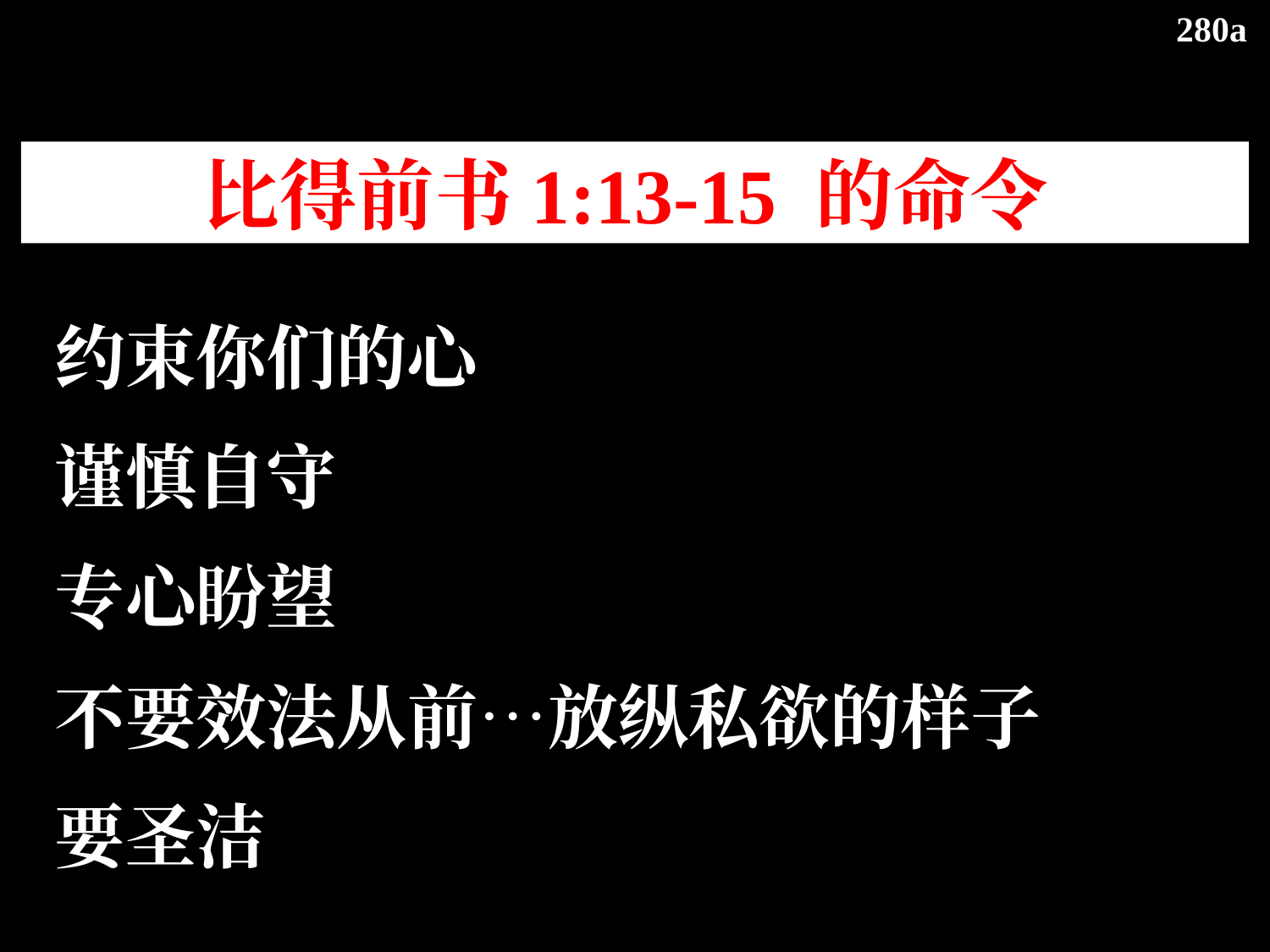

280a
比得前书1:13-15 的命令
约束你们的心
谨慎自守
专心盼望
不要效法从前…放纵私欲的样子
要圣洁